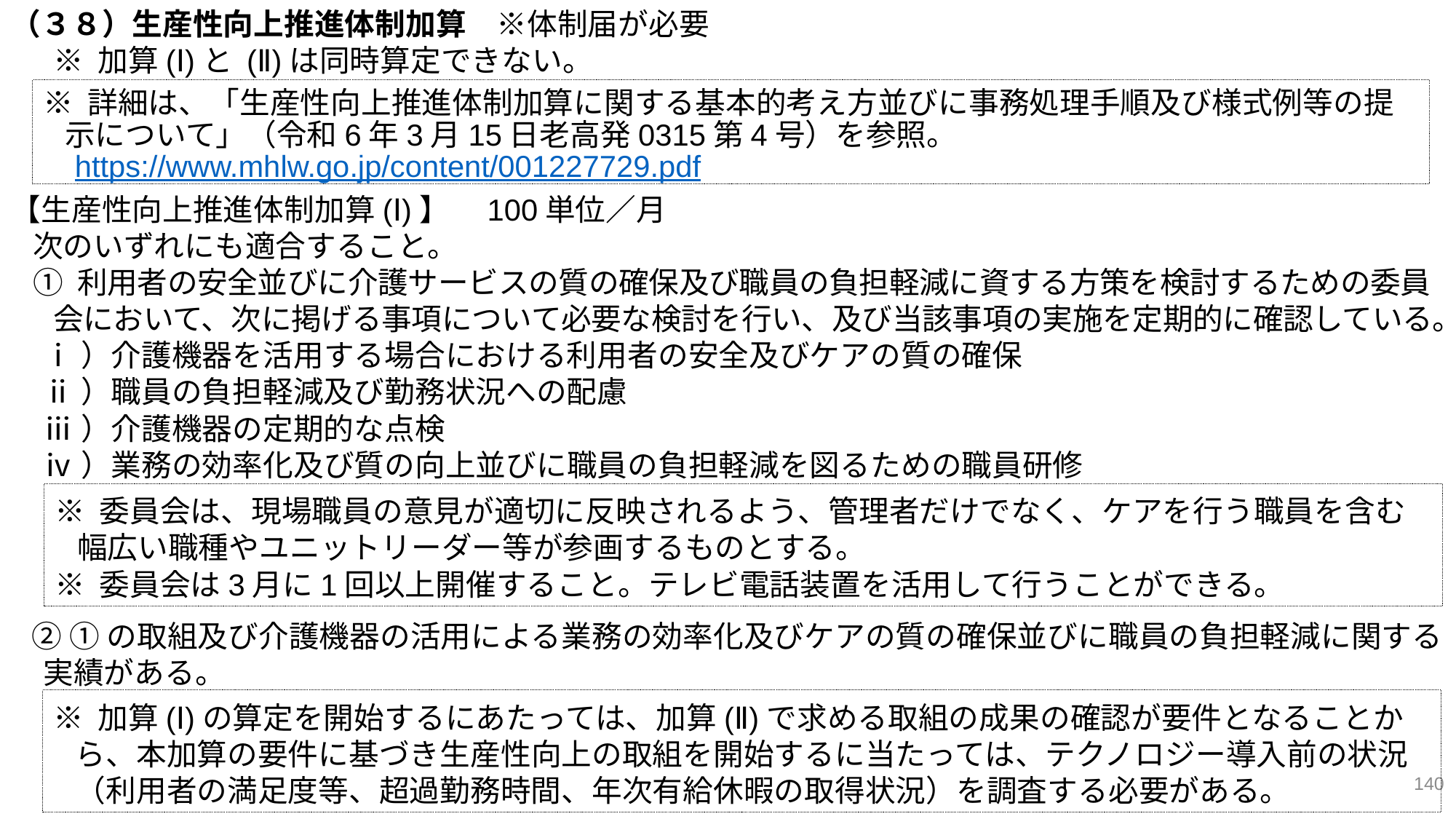

（３８）生産性向上推進体制加算　※体制届が必要
※ 加算(Ⅰ)と (Ⅱ)は同時算定できない。

【生産性向上推進体制加算(Ⅰ)】　100単位／月
次のいずれにも適合すること。
① 利用者の安全並びに介護サービスの質の確保及び職員の負担軽減に資する方策を検討するための委員会において、次に掲げる事項について必要な検討を行い、及び当該事項の実施を定期的に確認している。
ⅰ）介護機器を活用する場合における利用者の安全及びケアの質の確保
ⅱ）職員の負担軽減及び勤務状況への配慮
ⅲ）介護機器の定期的な点検
ⅳ）業務の効率化及び質の向上並びに職員の負担軽減を図るための職員研修

② ①の取組及び介護機器の活用による業務の効率化及びケアの質の確保並びに職員の負担軽減に関する実績がある。

※ 詳細は、「生産性向上推進体制加算に関する基本的考え方並びに事務処理手順及び様式例等の提示について」（令和6年3月15日老高発0315第4号）を参照。
https://www.mhlw.go.jp/content/001227729.pdf
※ 委員会は、現場職員の意見が適切に反映されるよう、管理者だけでなく、ケアを行う職員を含む幅広い職種やユニットリーダー等が参画するものとする。
※ 委員会は3月に1回以上開催すること。テレビ電話装置を活用して行うことができる。
※ 加算(Ⅰ)の算定を開始するにあたっては、加算(Ⅱ)で求める取組の成果の確認が要件となることから、本加算の要件に基づき生産性向上の取組を開始するに当たっては、テクノロジー導入前の状況（利用者の満足度等、超過勤務時間、年次有給休暇の取得状況）を調査する必要がある。
140